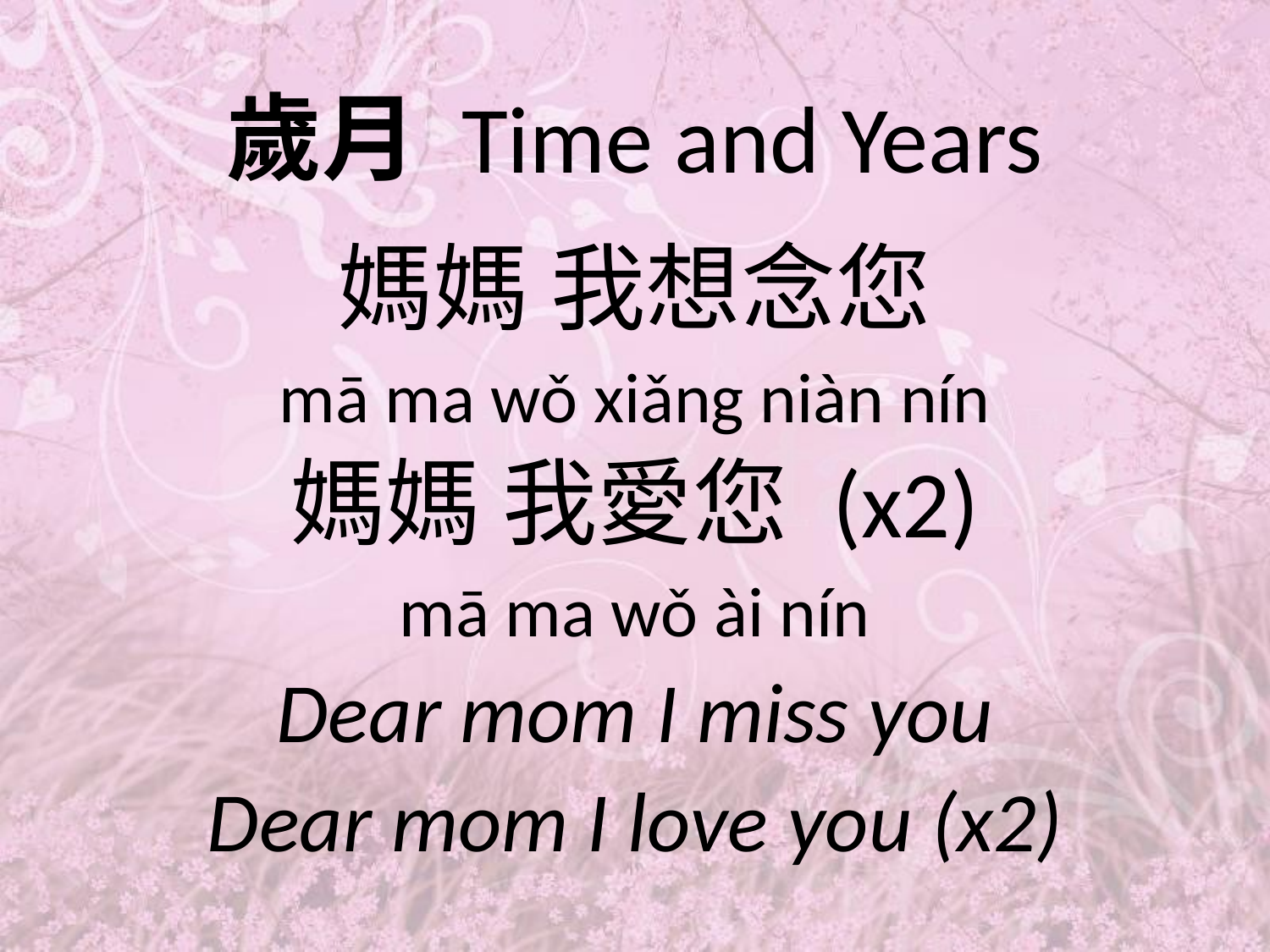

# 歲月 Time and Years
媽媽 我想念您
mā ma wǒ xiǎng niàn nín
媽媽 我愛您 (x2)
mā ma wǒ ài nín
Dear mom I miss you
Dear mom I love you (x2)